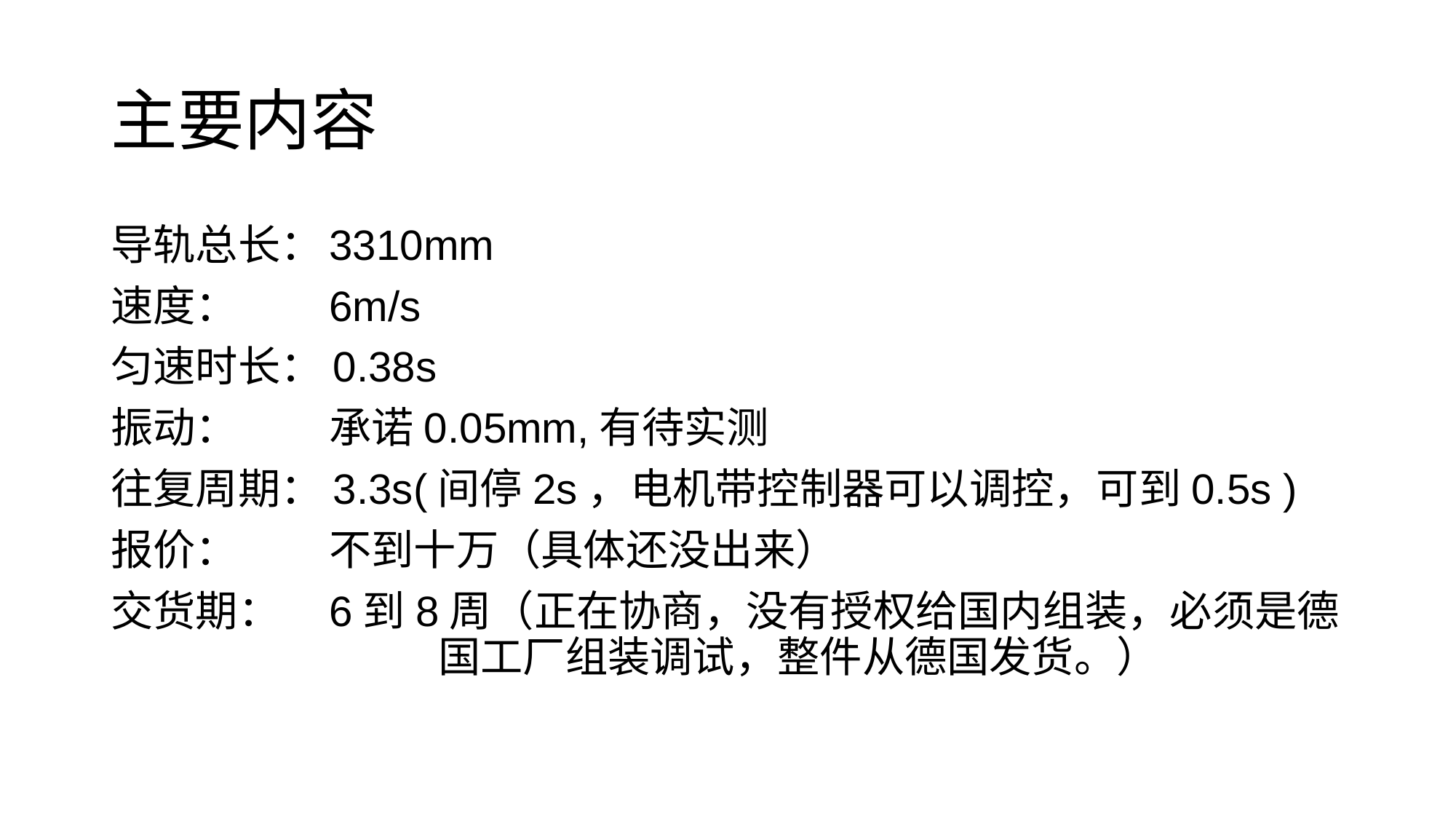

# 主要内容
导轨总长：	3310mm
速度：	6m/s
匀速时长：0.38s
振动：	承诺0.05mm,有待实测
往复周期：3.3s(间停2s，电机带控制器可以调控，可到0.5s )
报价：	不到十万（具体还没出来）
交货期：	6到8周（正在协商，没有授权给国内组装，必须是德			国工厂组装调试，整件从德国发货。）